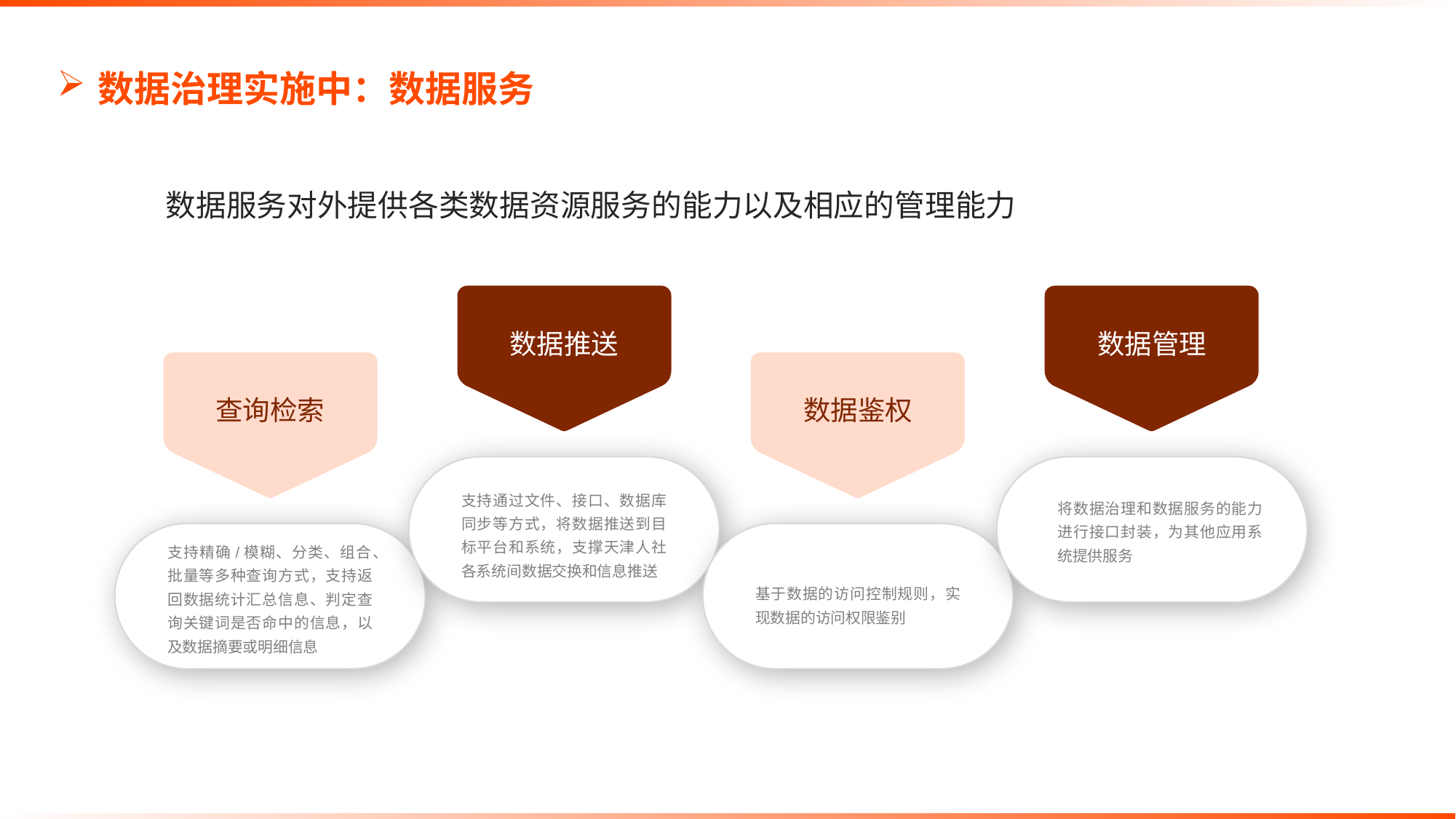

# 数据治理实施中：数据服务
数据服务对外提供各类数据资源服务的能力以及相应的管理能力

数据推送

数据管理

查询检索

数据鉴权

支持通过文件、接口、数据库同步等方式，将数据推送到目标平台和系统，支撑天津人社各系统间数据交换和信息推送

将数据治理和数据服务的能力进行接口封装，为其他应用系统提供服务

支持精确/模糊、分类、组合、批量等多种查询方式，支持返回数据统计汇总信息、判定查询关键词是否命中的信息，以及数据摘要或明细信息

基于数据的访问控制规则，实现数据的访问权限鉴别